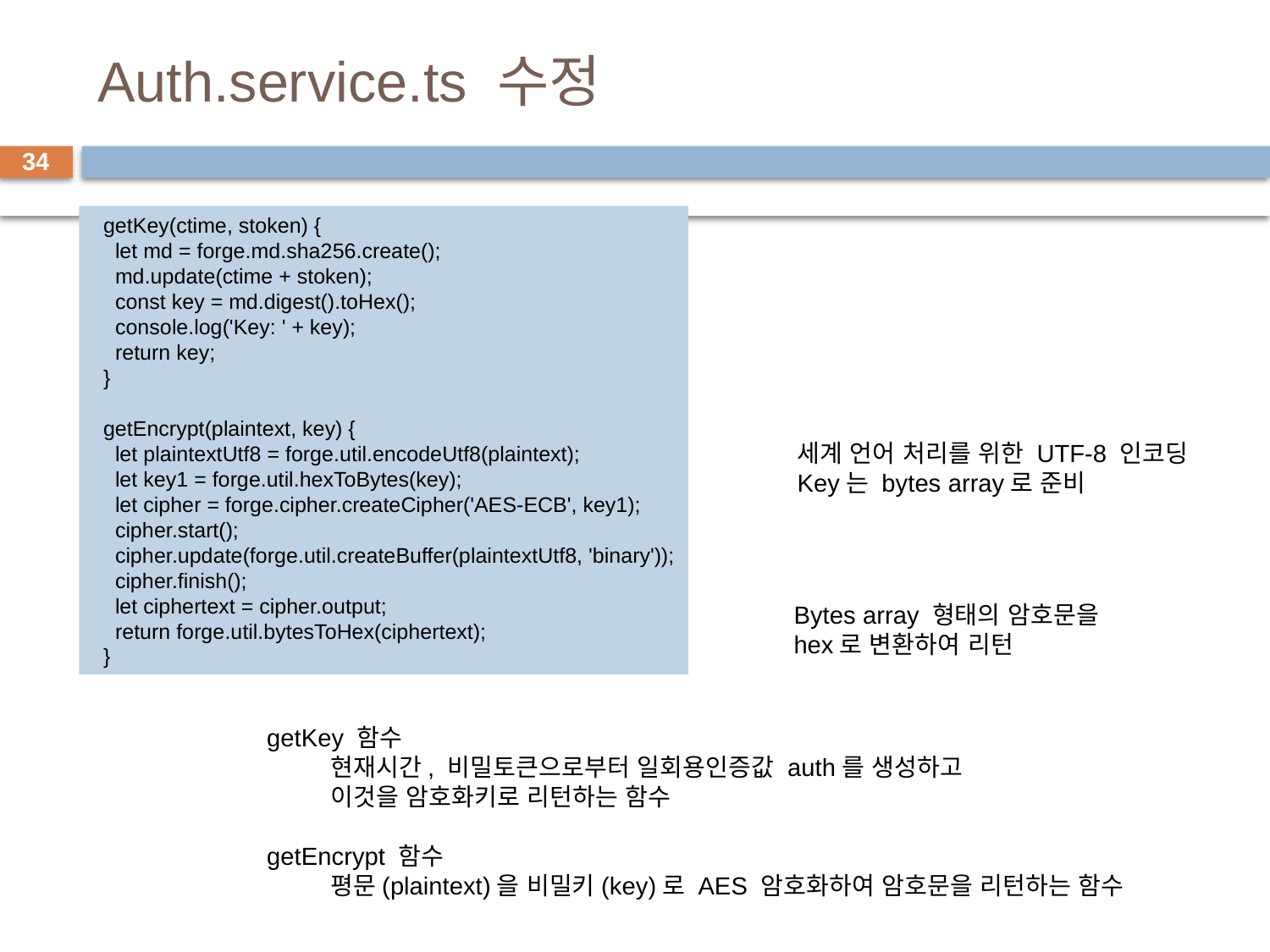

# Auth.service.ts 수정
34
  getKey(ctime, stoken) {
    let md = forge.md.sha256.create();
    md.update(ctime + stoken);
    const key = md.digest().toHex();
    console.log('Key: ' + key);
    return key;
  }
  getEncrypt(plaintext, key) {
    let plaintextUtf8 = forge.util.encodeUtf8(plaintext);
    let key1 = forge.util.hexToBytes(key);
    let cipher = forge.cipher.createCipher('AES-ECB', key1);
    cipher.start();
    cipher.update(forge.util.createBuffer(plaintextUtf8, 'binary'));
    cipher.finish();
    let ciphertext = cipher.output;
    return forge.util.bytesToHex(ciphertext);
  }
세계 언어 처리를 위한 UTF-8 인코딩
Key는 bytes array로 준비
Bytes array 형태의 암호문을
hex로 변환하여 리턴
getKey 함수
현재시간, 비밀토큰으로부터 일회용인증값 auth를 생성하고
이것을 암호화키로 리턴하는 함수

getEncrypt 함수
평문(plaintext)을 비밀키(key)로 AES 암호화하여 암호문을 리턴하는 함수